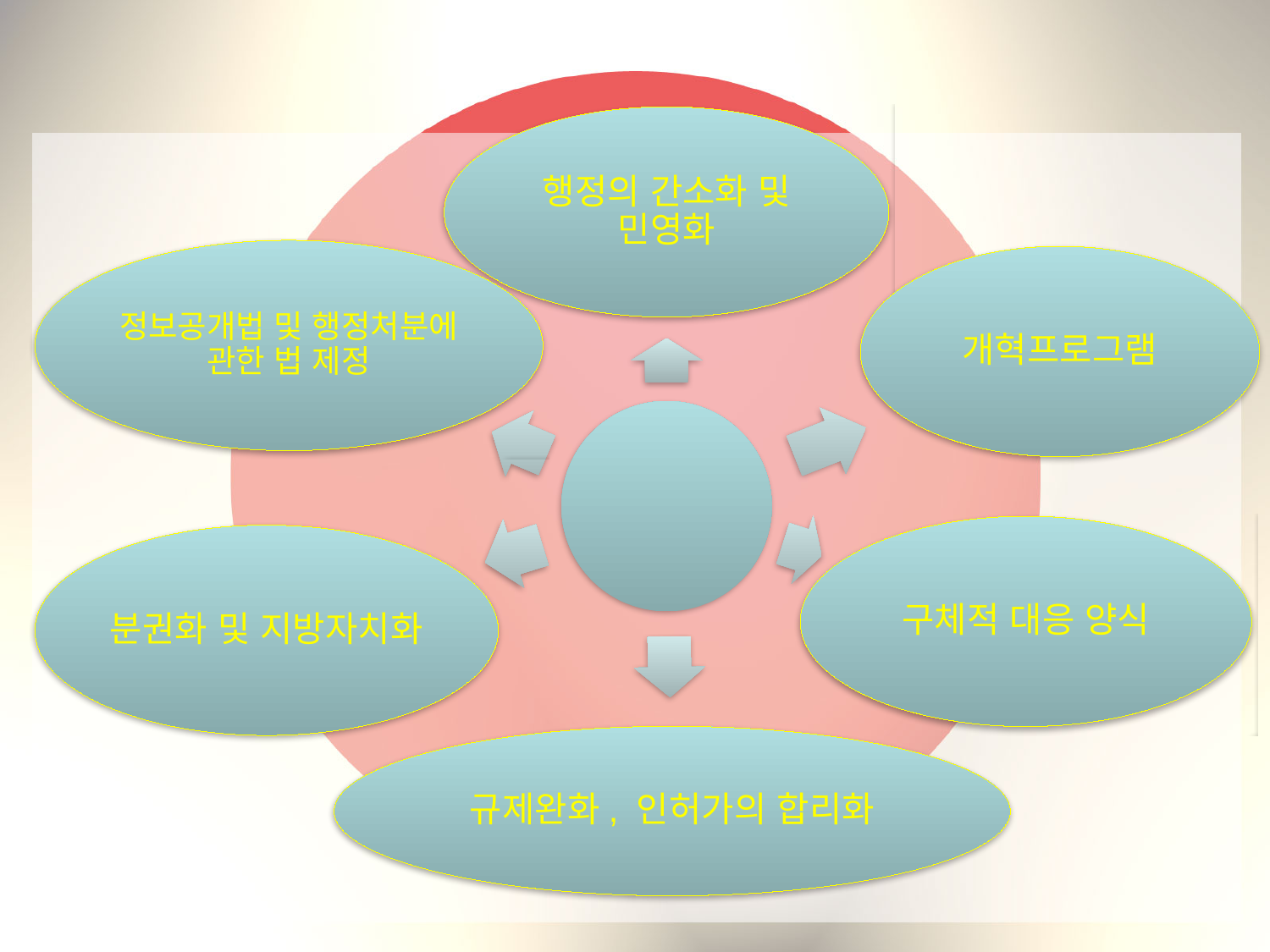

#

행정의 간소화 및 민영화

개혁프로그램

구체적 대응 양식

규제완화, 인허가의 합리화

분권화 및 지방자치화

정보공개법 및 행정처분에 관한 법 제정